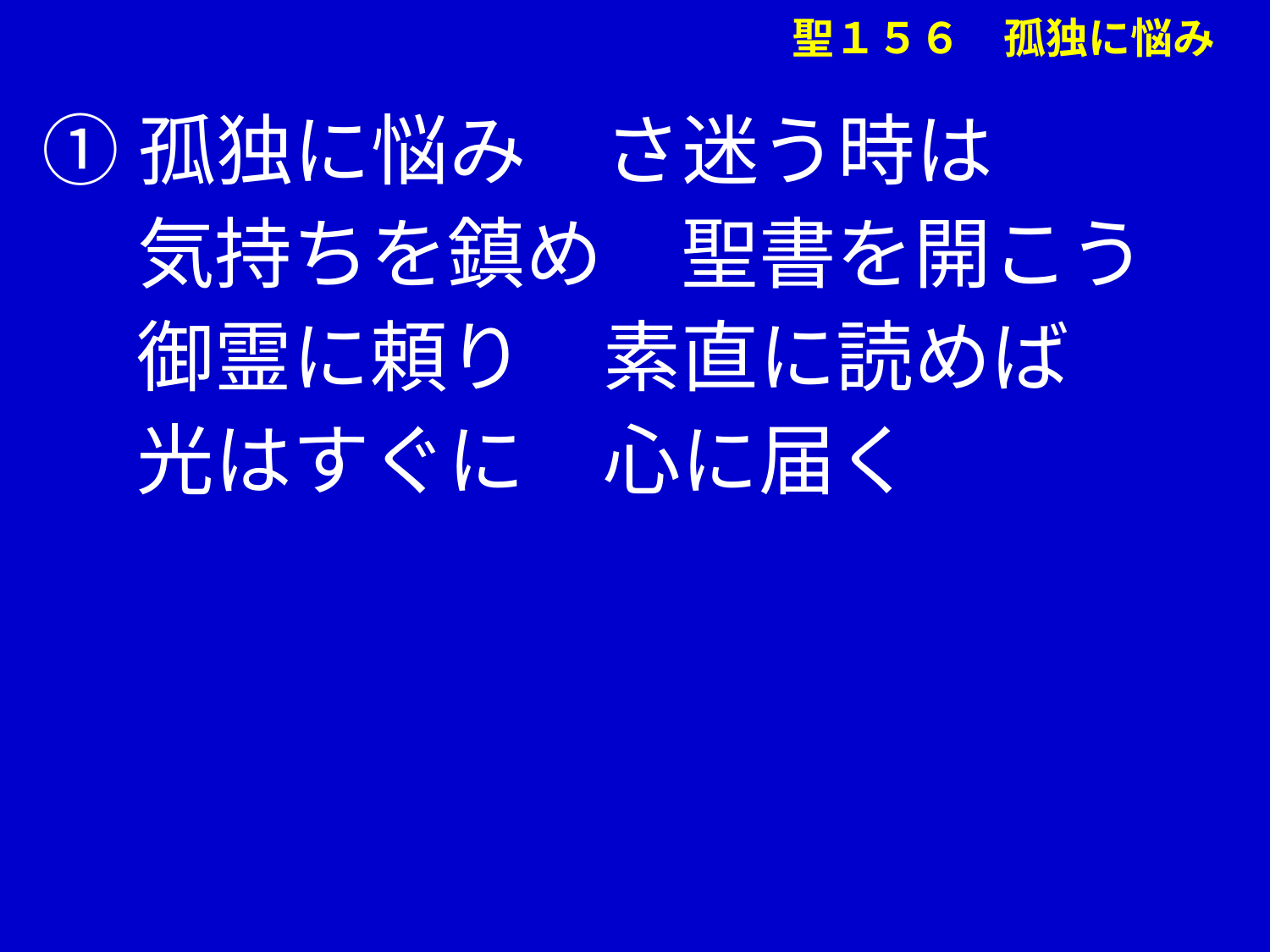

①孤独に悩み　さ迷う時は
　 気持ちを鎮め　聖書を開こう
　 御霊に頼り　素直に読めば
　 光はすぐに　心に届く

聖１５６　孤独に悩み